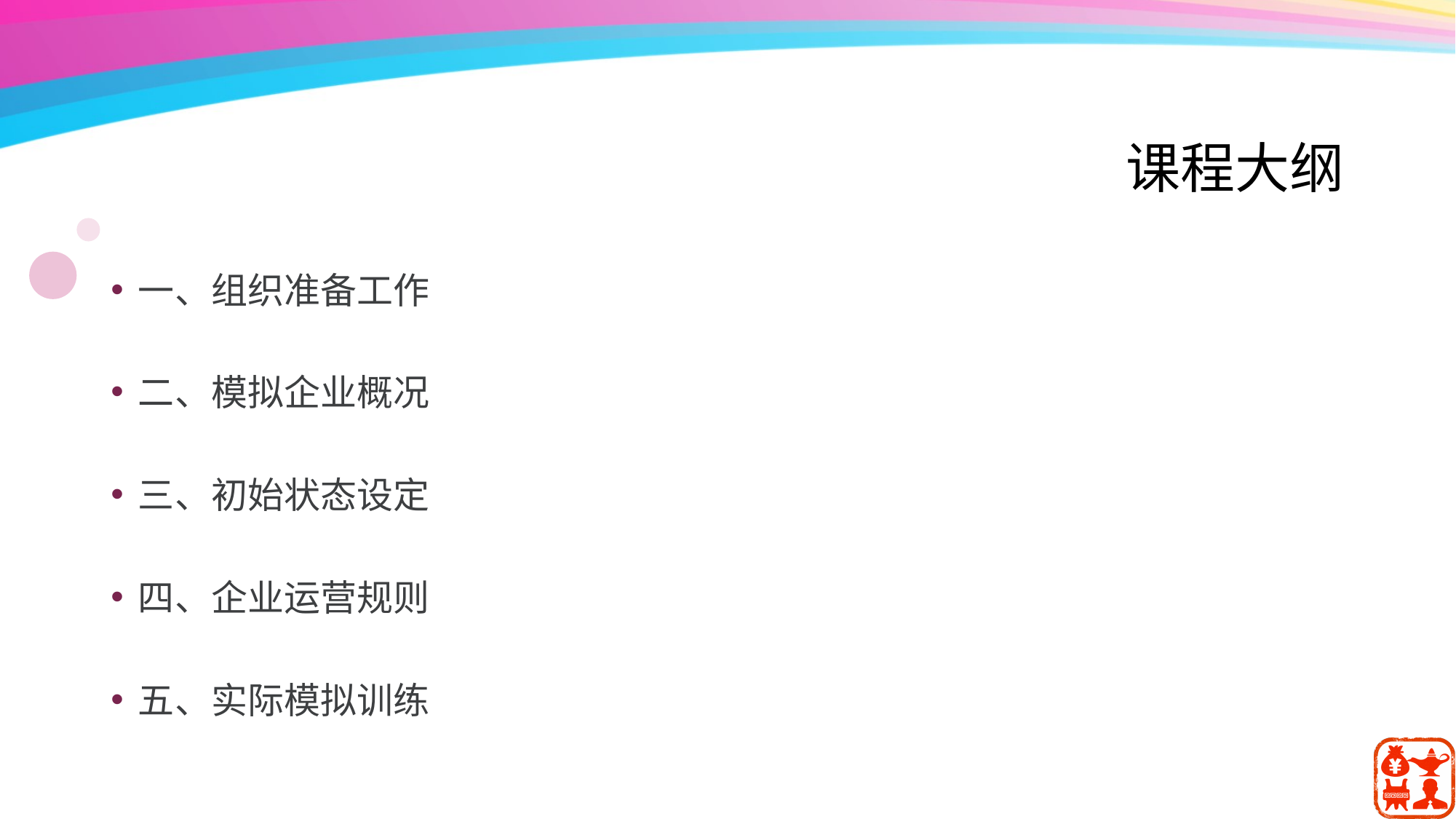

# 课程大纲

一、组织准备工作
二、模拟企业概况
三、初始状态设定
四、企业运营规则
五、实际模拟训练